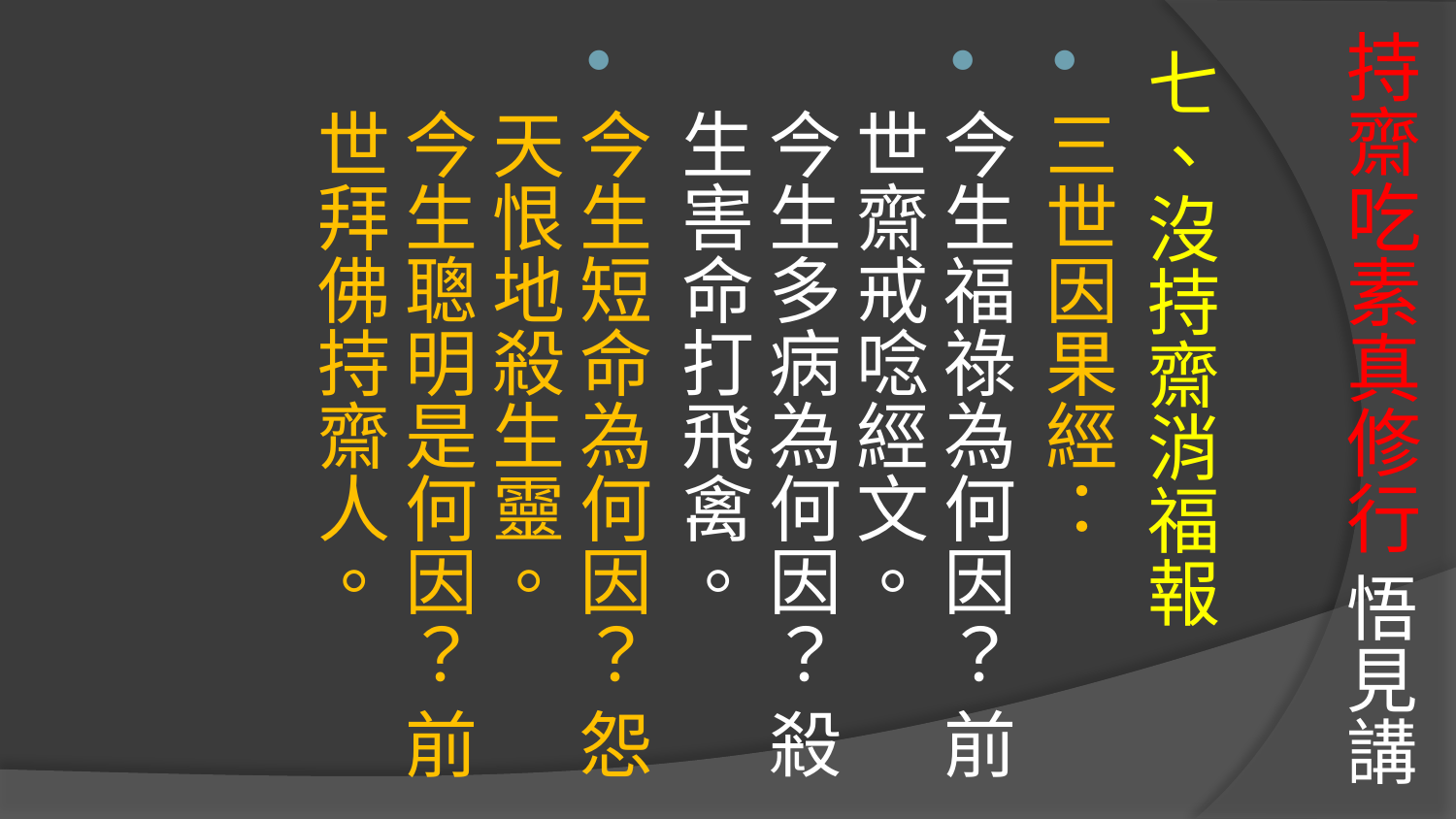

# 持齋吃素真修行 悟見講
七、沒持齋消福報
三世因果經：
今生福祿為何因？ 前世齋戒唸經文。
今生多病為何因？ 殺生害命打飛禽。
今生短命為何因？ 怨天恨地殺生靈。
今生聰明是何因？ 前世拜佛持齋人。